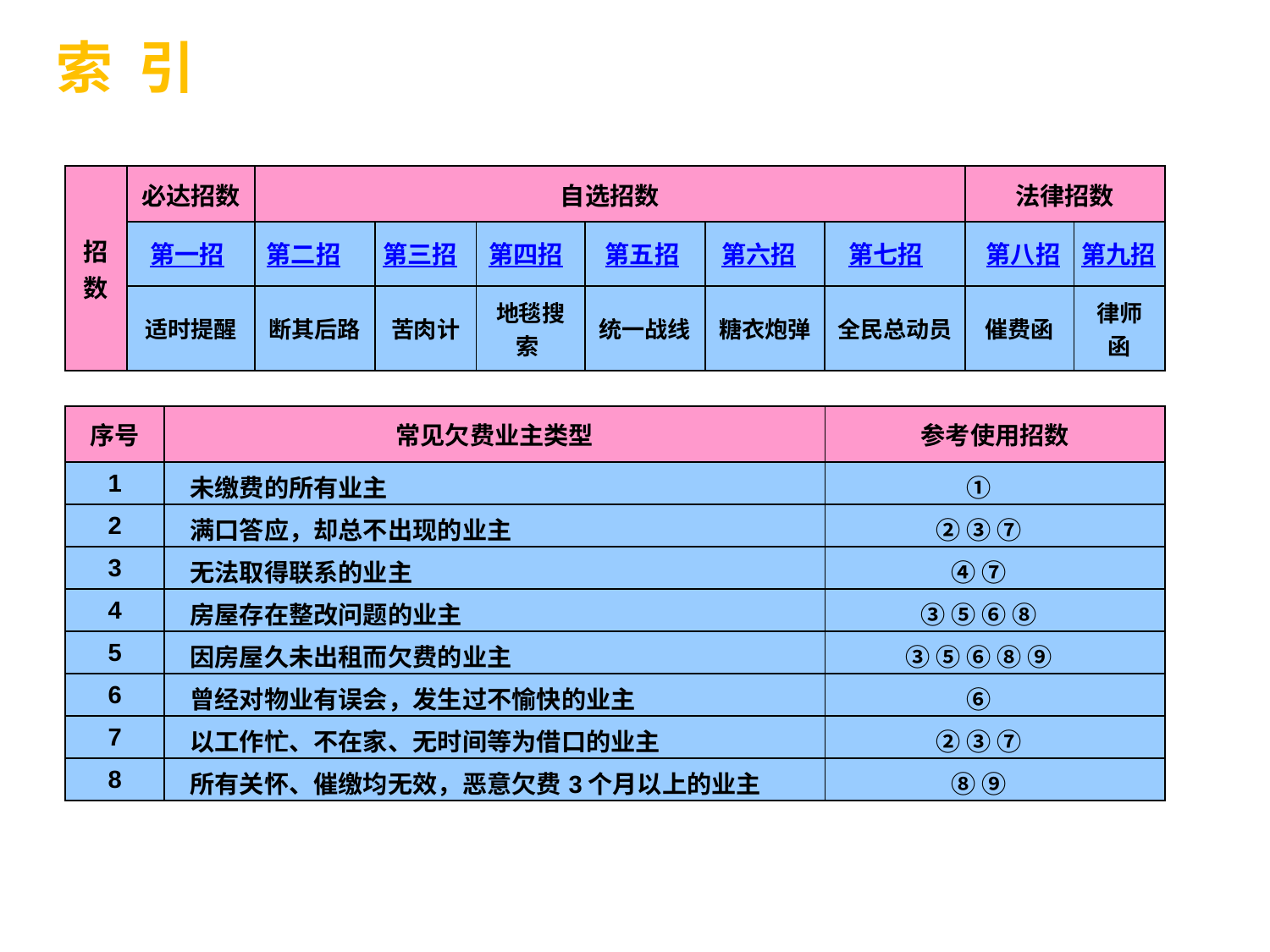

索  引
| 招数 | 必达招数 | 自选招数 |  |  |  |  |  | 法律招数 |  |
| --- | --- | --- | --- | --- | --- | --- | --- | --- | --- |
|  |  |  |  |  |  |  |  |  |  |
|  | 适时提醒 | 断其后路 | 苦肉计 | 地毯搜索 | 统一战线 | 糖衣炮弹 | 全民总动员 | 催费函 | 律师函 |
第一招
第二招
第三招
第四招
第五招
第六招
第七招
第八招
第九招
| 序号 | 常见欠费业主类型 | 参考使用招数 |
| --- | --- | --- |
| 1 | 未缴费的所有业主 | ① |
| 2 | 满口答应，却总不出现的业主 | ② ③ ⑦ |
| 3 | 无法取得联系的业主 | ④ ⑦ |
| 4 | 房屋存在整改问题的业主 | ③ ⑤ ⑥ ⑧ |
| 5 | 因房屋久未出租而欠费的业主 | ③ ⑤ ⑥ ⑧ ⑨ |
| 6 | 曾经对物业有误会，发生过不愉快的业主 | ⑥ |
| 7 | 以工作忙、不在家、无时间等为借口的业主 | ② ③ ⑦ |
| 8 | 所有关怀、催缴均无效，恶意欠费3个月以上的业主 | ⑧ ⑨ |